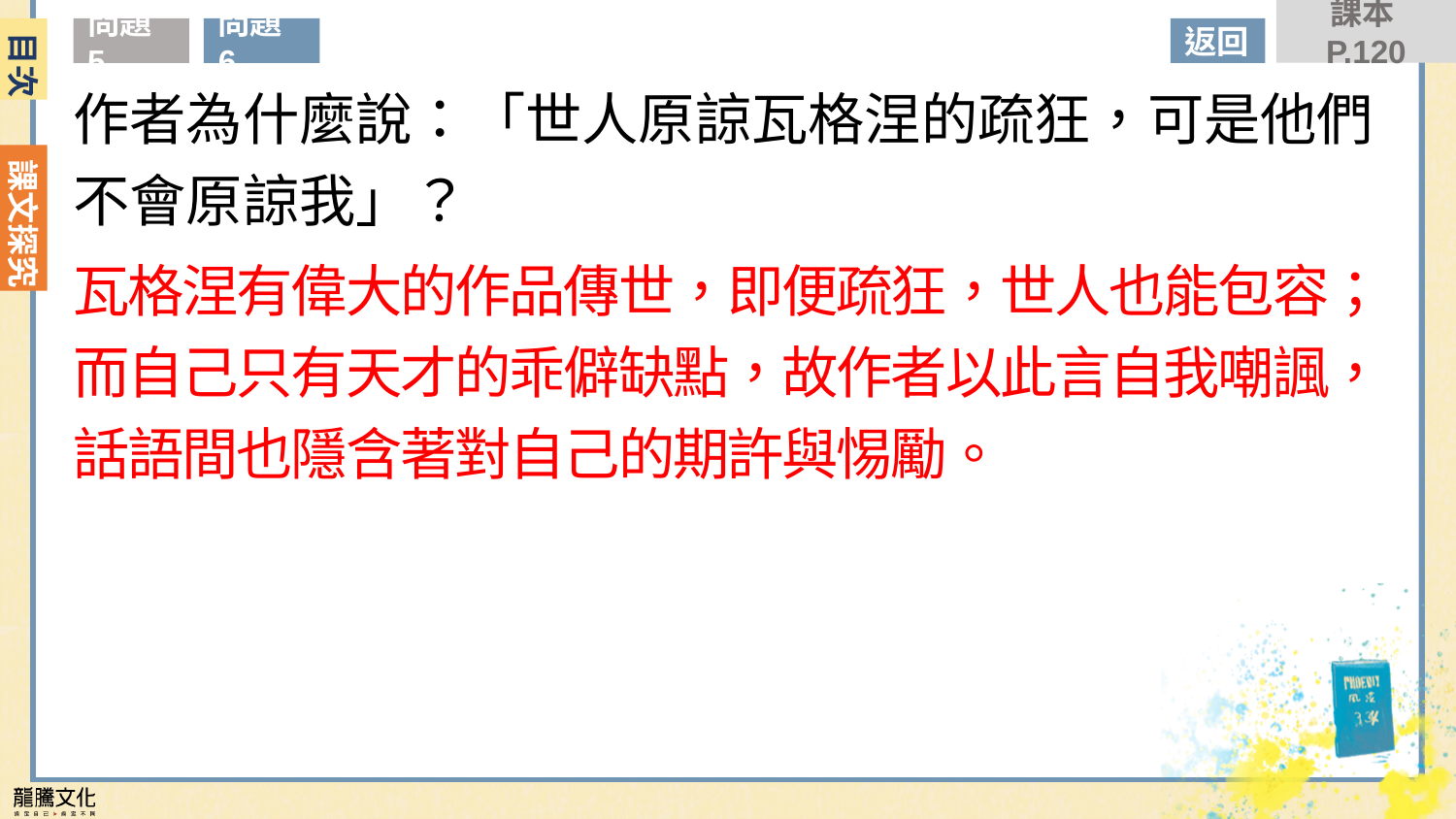

課本P.120
問題6
目次
問題5
返回
作者為什麼說：「世人原諒瓦格涅的疏狂，可是他們不會原諒我」？
瓦格涅有偉大的作品傳世，即便疏狂，世人也能包容；而自己只有天才的乖僻缺點，故作者以此言自我嘲諷，話語間也隱含著對自己的期許與惕勵。